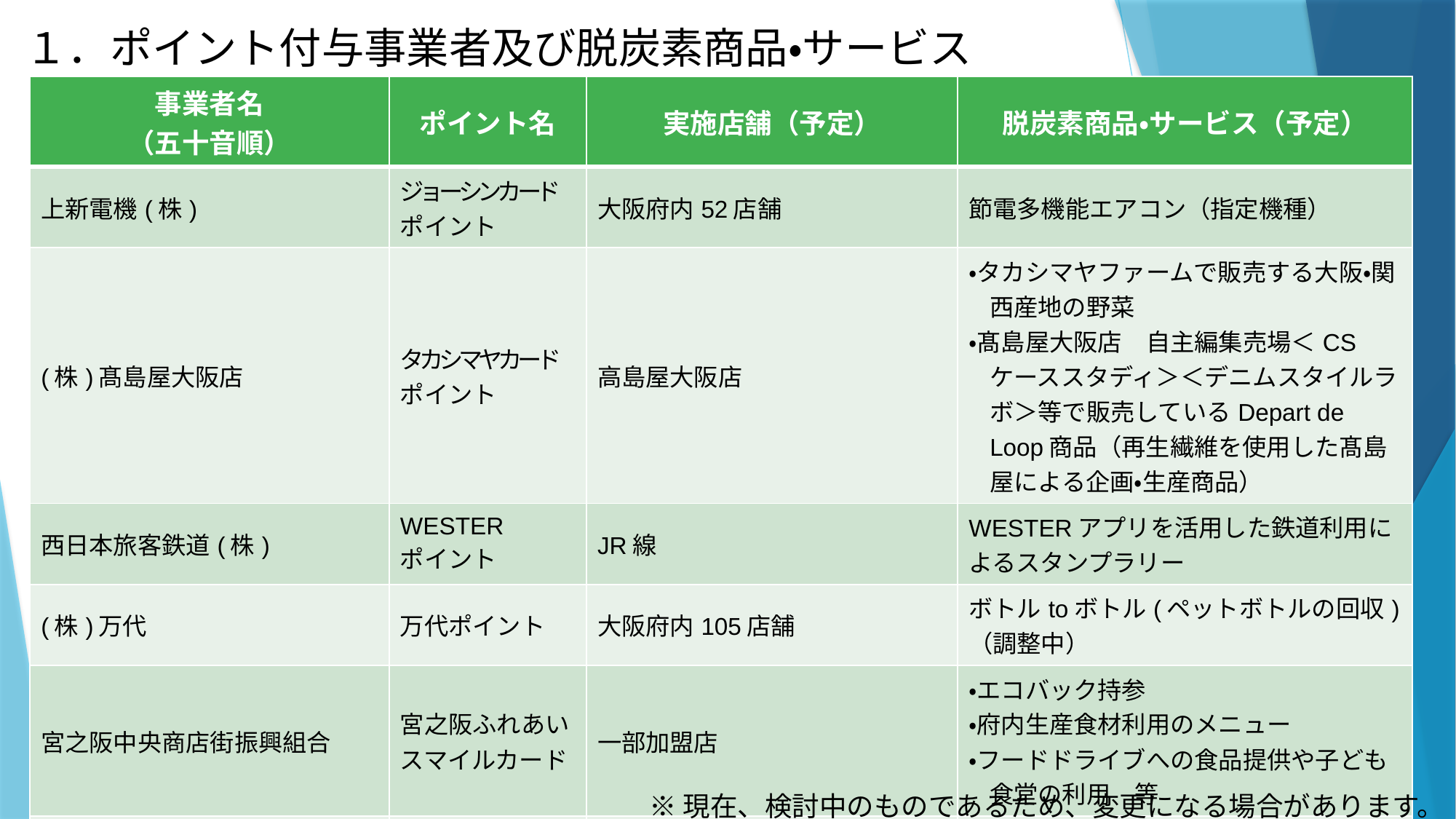

# １．ポイント付与事業者及び脱炭素商品・サービス
| 事業者名 （五十音順） | ポイント名 | 実施店舗（予定） | 脱炭素商品・サービス（予定） |
| --- | --- | --- | --- |
| 上新電機(株) | ジョーシンカードポイント | 大阪府内52店舗 | 節電多機能エアコン（指定機種） |
| (株)髙島屋大阪店 | タカシマヤカード ポイント | 高島屋大阪店 | ・タカシマヤファームで販売する大阪・関西産地の野菜 ・髙島屋大阪店　自主編集売場＜CSケーススタディ＞＜デニムスタイルラボ＞等で販売しているDepart de Loop商品（再生繊維を使用した髙島屋による企画・生産商品） |
| 西日本旅客鉄道(株) | WESTER ポイント | JR線 | WESTERアプリを活用した鉄道利用によるスタンプラリー |
| (株)万代 | 万代ポイント | 大阪府内105店舗 | ボトルtoボトル(ペットボトルの回収)（調整中） |
| 宮之阪中央商店街振興組合 | 宮之阪ふれあい スマイルカード | 一部加盟店 | ・エコバック持参 ・府内生産食材利用のメニュー ・フードドライブへの食品提供や子ども食堂の利用　等 |
| (株)ルビー(クリーニングルビー) | ハンガー・エコ・ポイント | 大阪府内68店舗 | クリーニング用ハンガーの回収 |
※現在、検討中のものであるため、変更になる場合があります。